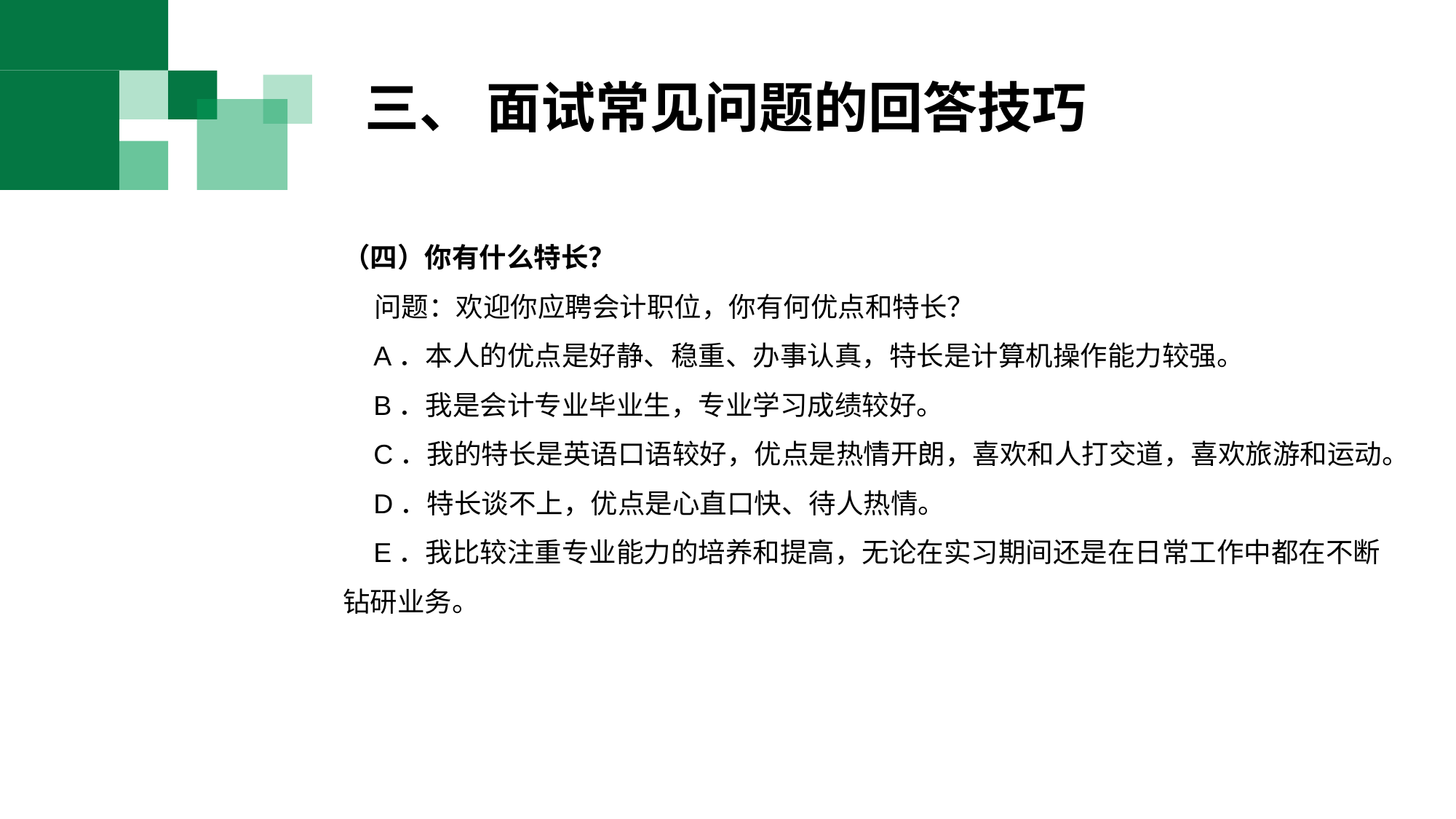

三、 面试常见问题的回答技巧

（四）你有什么特长？
    问题：欢迎你应聘会计职位，你有何优点和特长？
    A．本人的优点是好静、稳重、办事认真，特长是计算机操作能力较强。
    B．我是会计专业毕业生，专业学习成绩较好。
    C．我的特长是英语口语较好，优点是热情开朗，喜欢和人打交道，喜欢旅游和运动。
    D．特长谈不上，优点是心直口快、待人热情。
    E．我比较注重专业能力的培养和提高，无论在实习期间还是在日常工作中都在不断钻研业务。